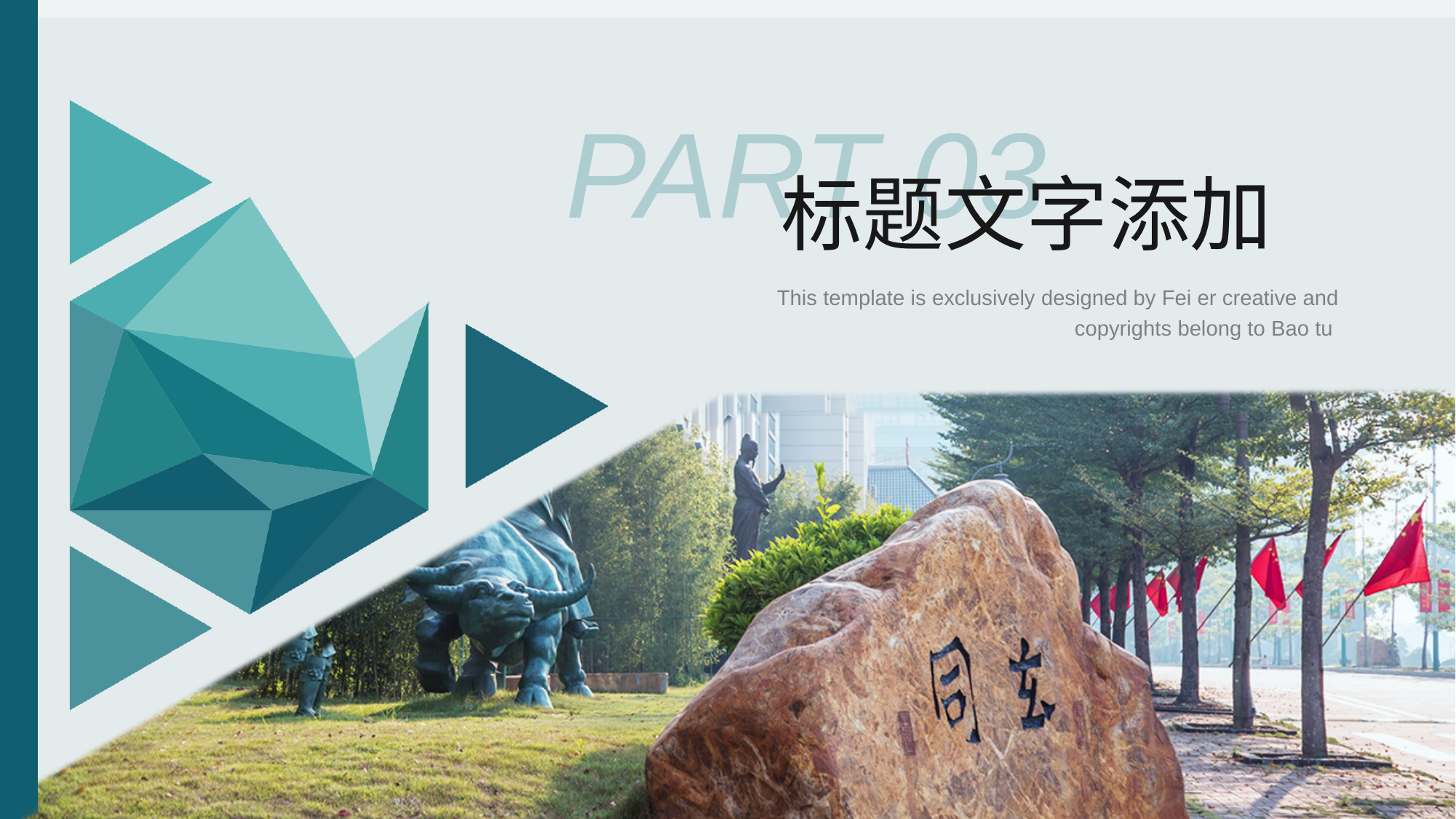

PART 03
标题文字添加
This template is exclusively designed by Fei er creative and copyrights belong to Bao tu